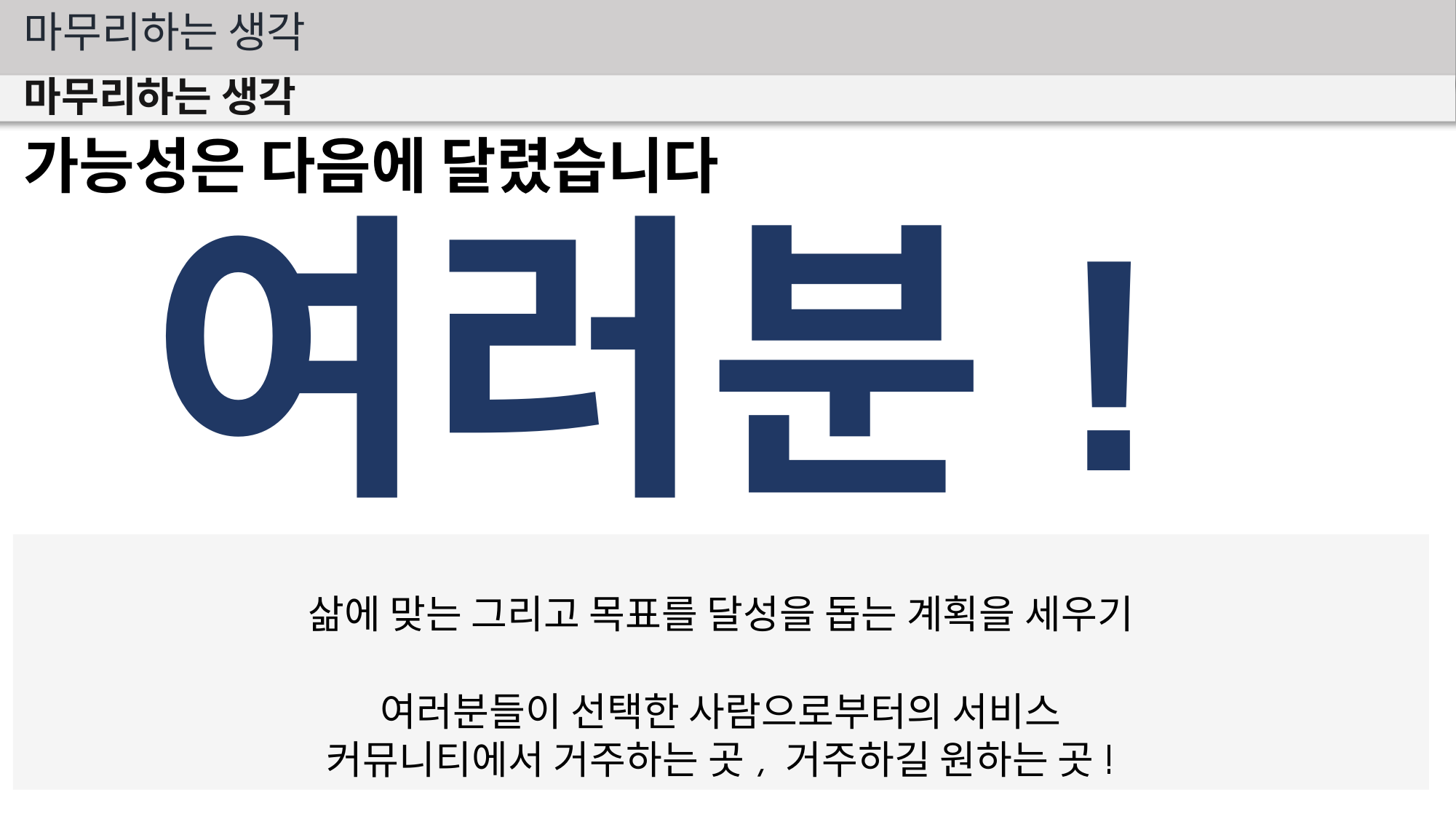

마무리하는 생각
마무리하는 생각
가능성은 다음에 달렸습니다
여러분!

삶에 맞는 그리고 목표를 달성을 돕는 계획을 세우기

여러분들이 선택한 사람으로부터의 서비스
커뮤니티에서 거주하는 곳, 거주하길 원하는 곳!